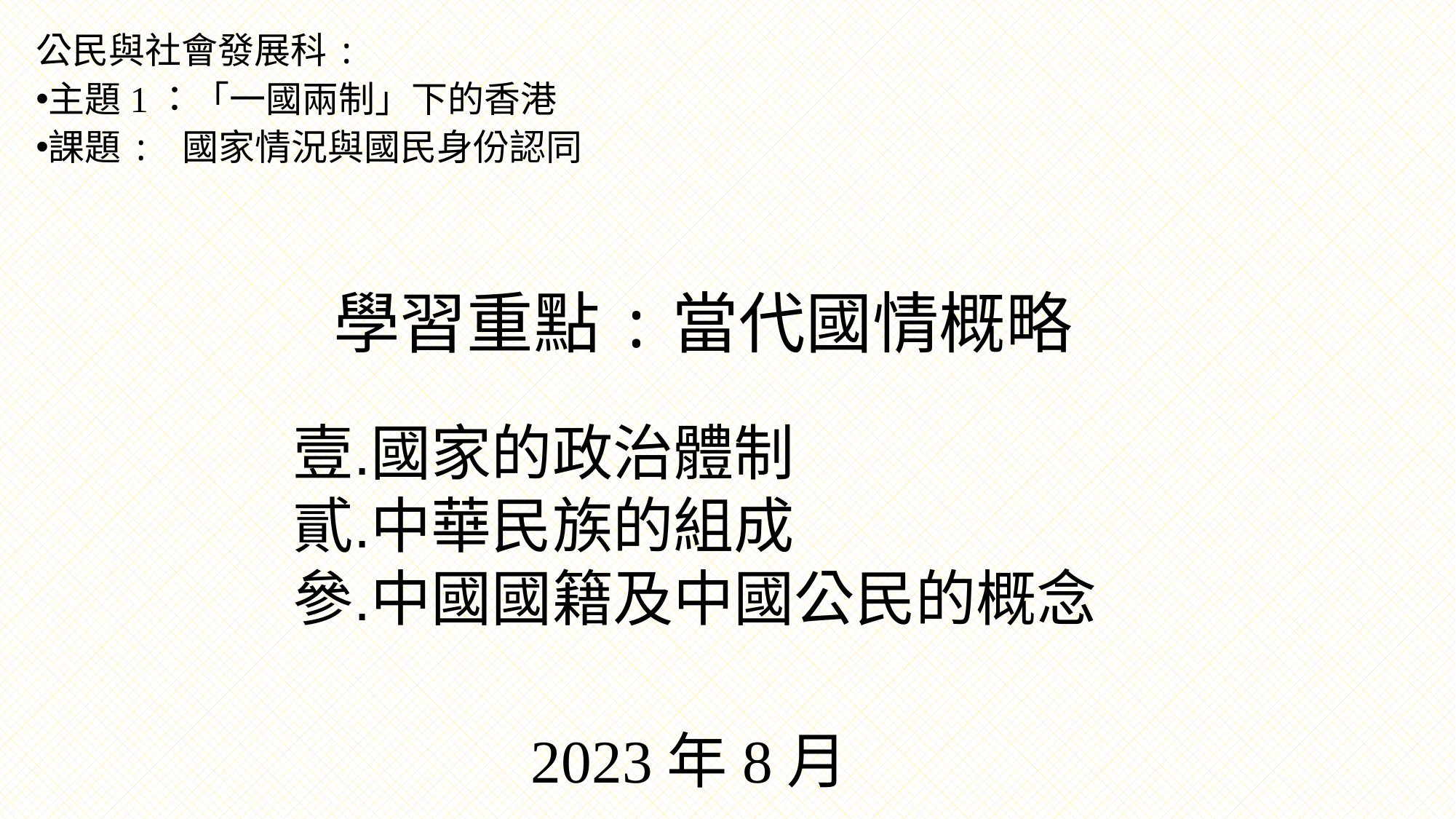

公民與社會發展科:
主題1：「一國兩制」下的香港
課題: 國家情況與國民身份認同
學習重點:當代國情概略
國家的政治體制
中華民族的組成
中國國籍及中國公民的概念
2023年8月